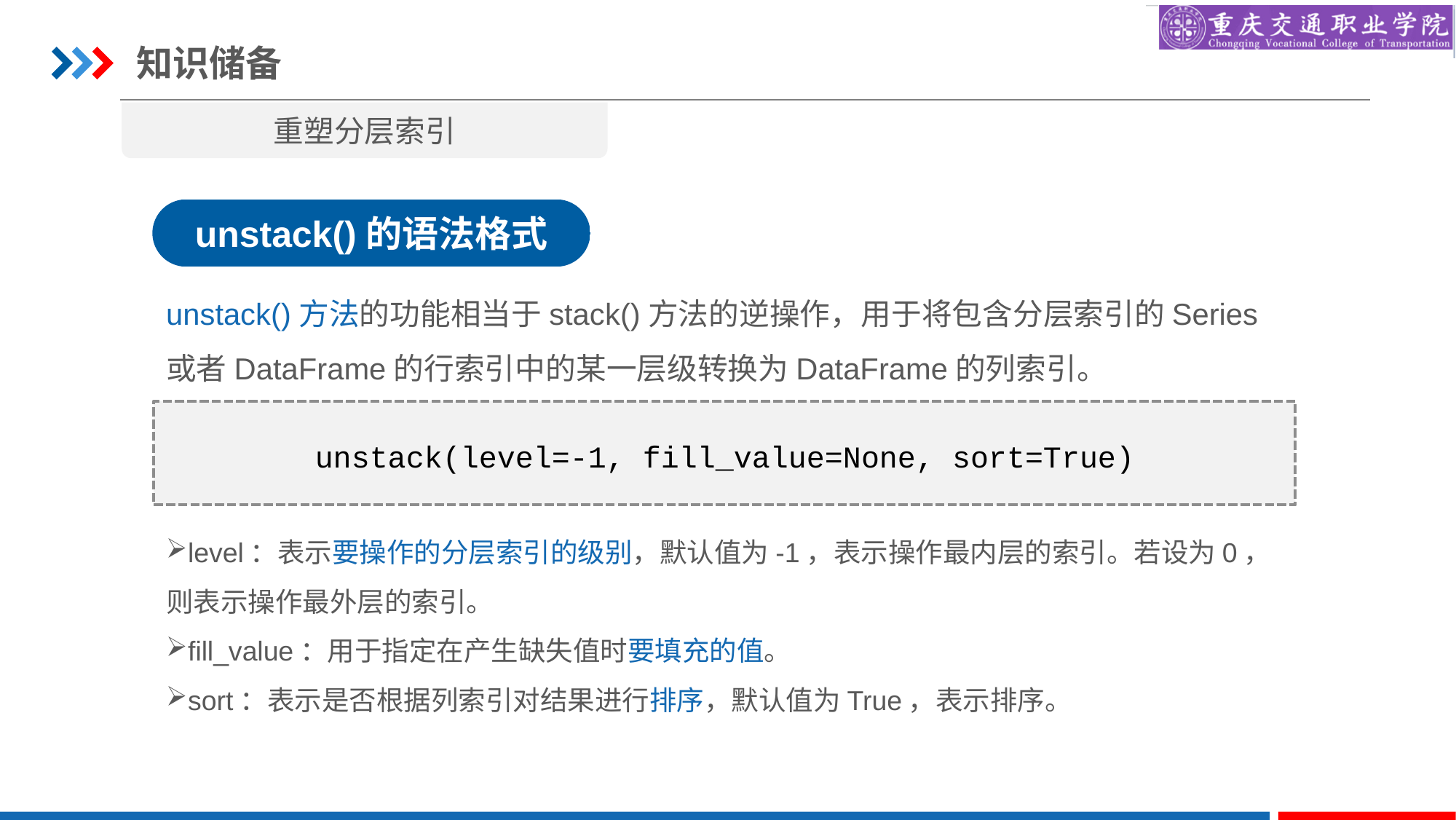

知识储备

重塑分层索引
unstack()的语法格式
unstack()方法的功能相当于stack()方法的逆操作，用于将包含分层索引的Series或者DataFrame的行索引中的某一层级转换为DataFrame的列索引。

unstack(level=-1, fill_value=None, sort=True)
level：表示要操作的分层索引的级别，默认值为-1，表示操作最内层的索引。若设为0，则表示操作最外层的索引。
fill_value：用于指定在产生缺失值时要填充的值。
sort：表示是否根据列索引对结果进行排序，默认值为True，表示排序。